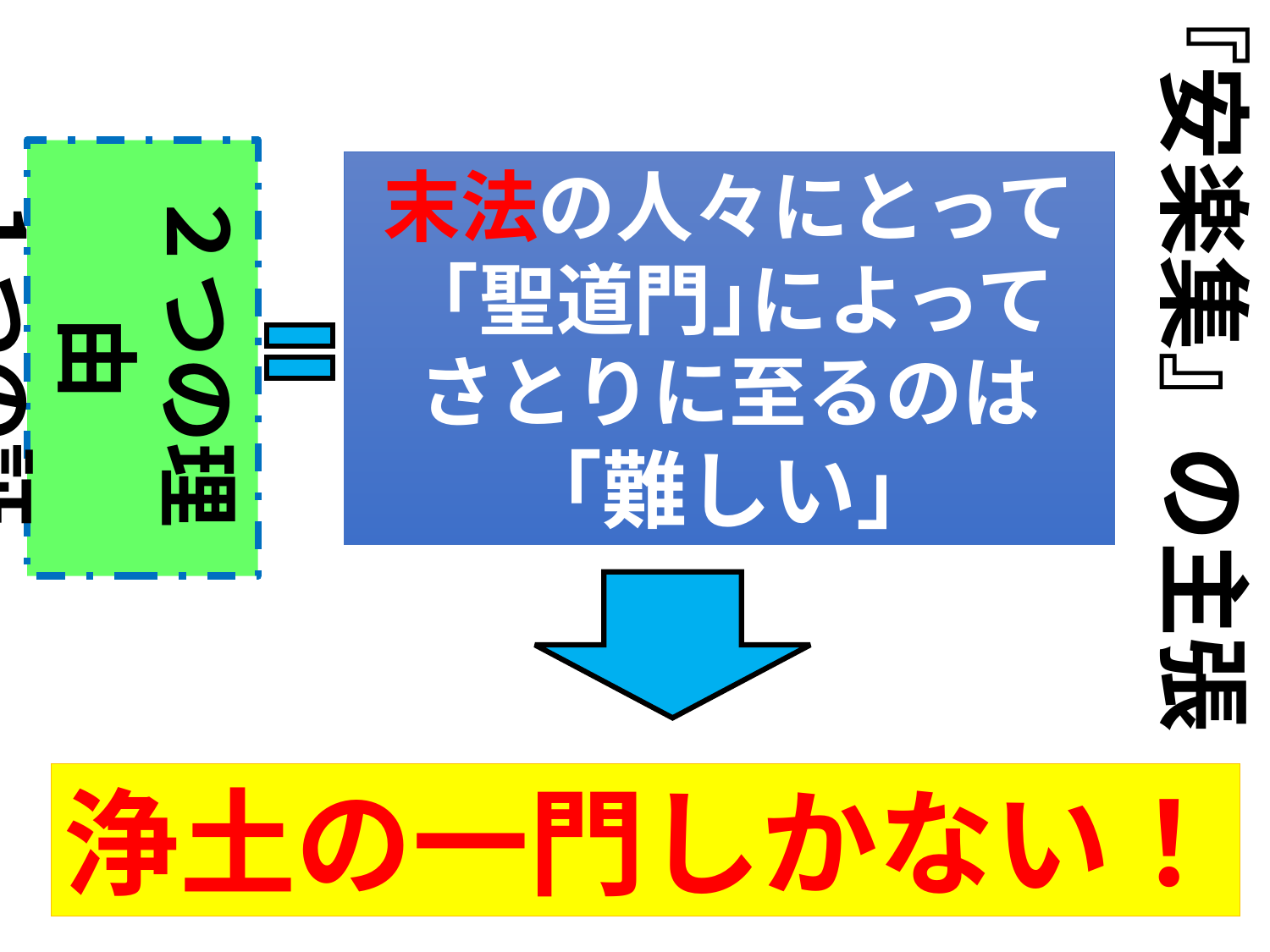

『安楽集』の主張
２つの理由
１つの証拠
末法の人々にとって
 ｢聖道門｣によって
さとりに至るのは
「難しい」

浄土の一門しかない！